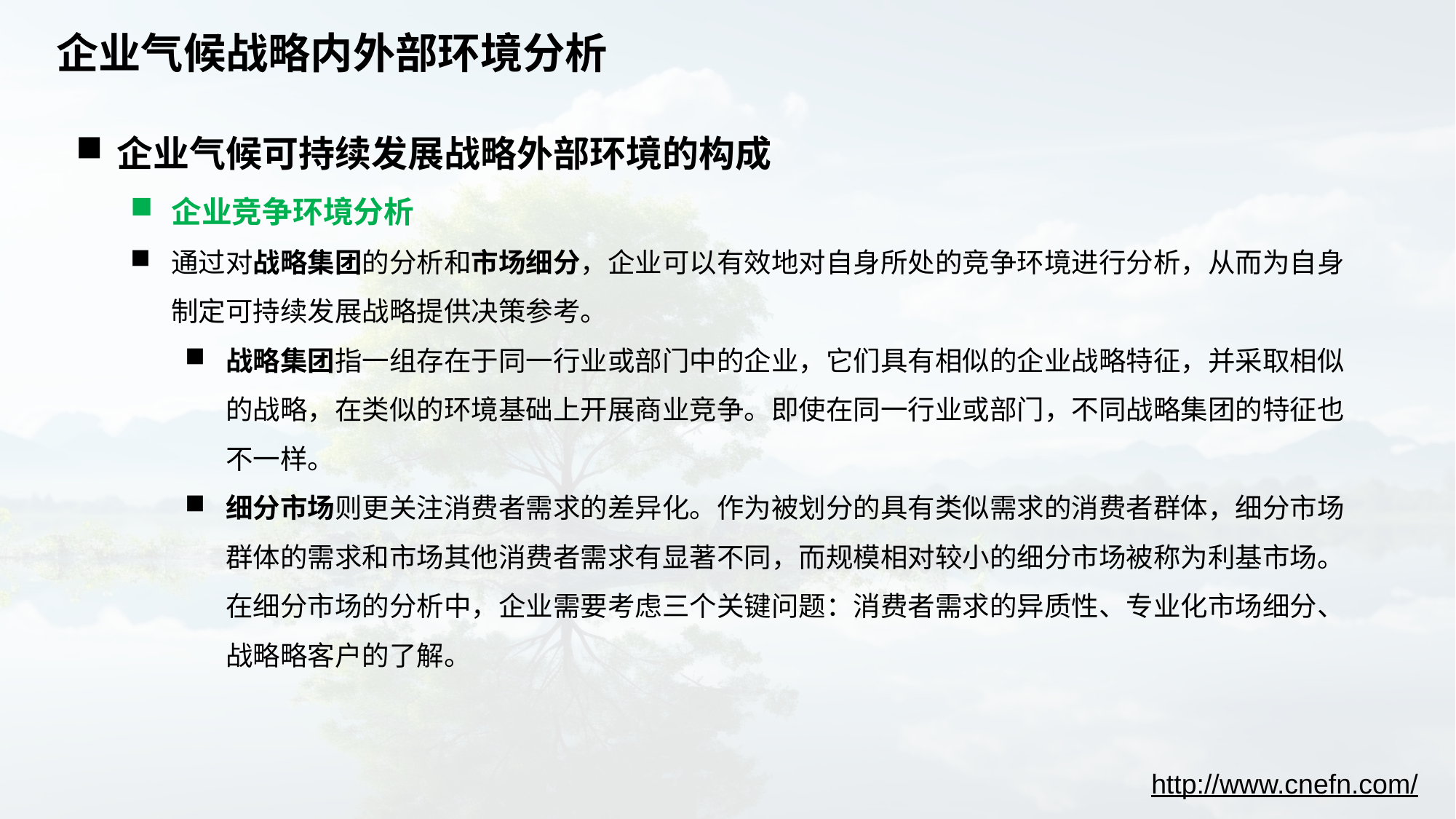

# 企业气候战略内外部环境分析
企业气候可持续发展战略外部环境的构成
企业竞争环境分析
通过对战略集团的分析和市场细分，企业可以有效地对自身所处的竞争环境进行分析，从而为自身制定可持续发展战略提供决策参考。
战略集团指一组存在于同一行业或部门中的企业，它们具有相似的企业战略特征，并采取相似的战略，在类似的环境基础上开展商业竞争。即使在同一行业或部门，不同战略集团的特征也不一样。
细分市场则更关注消费者需求的差异化。作为被划分的具有类似需求的消费者群体，细分市场群体的需求和市场其他消费者需求有显著不同，而规模相对较小的细分市场被称为利基市场。在细分市场的分析中，企业需要考虑三个关键问题：消费者需求的异质性、专业化市场细分、战略略客户的了解。